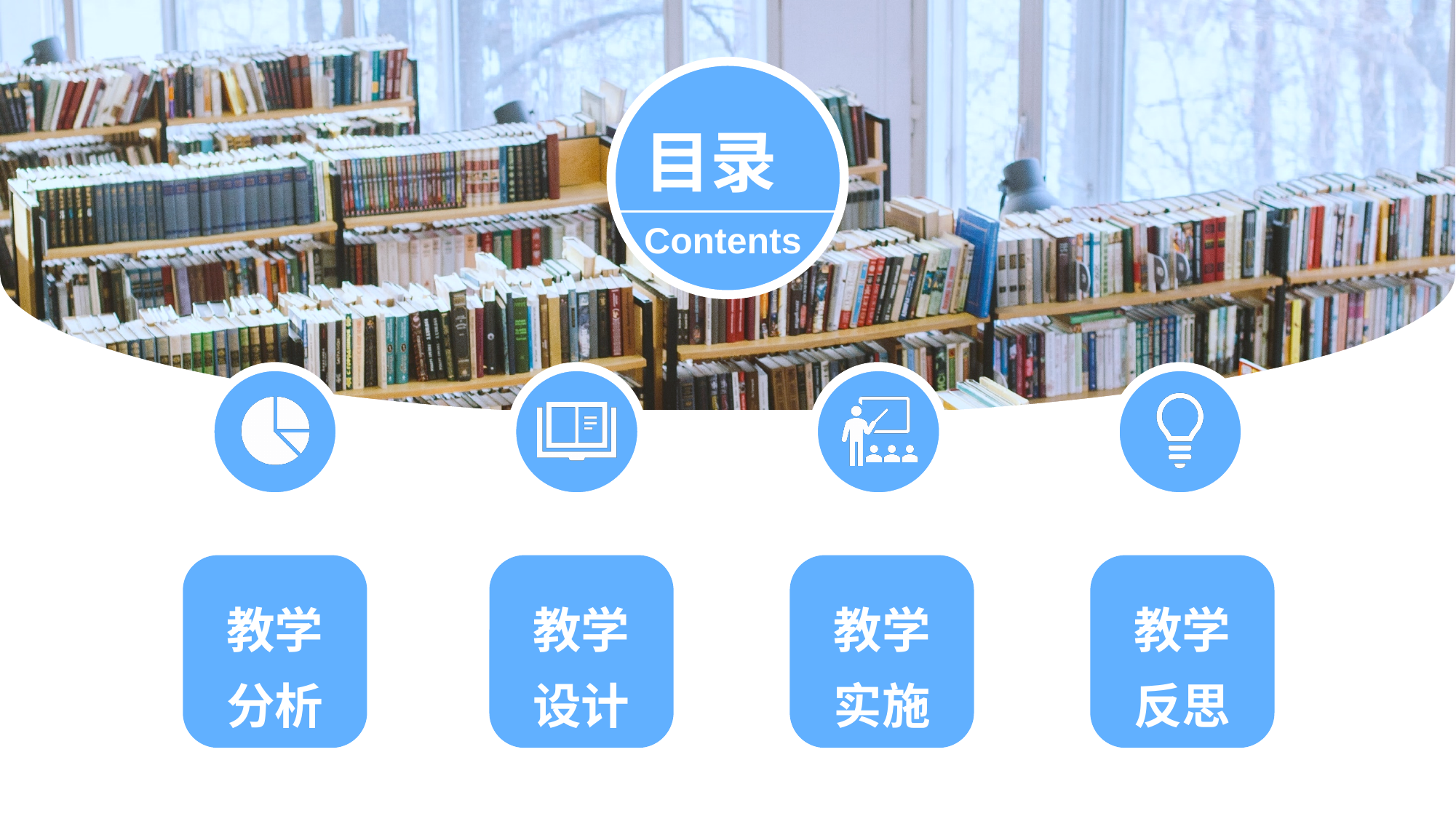

教学
分析
教学
设计
教学
实施
教学
反思